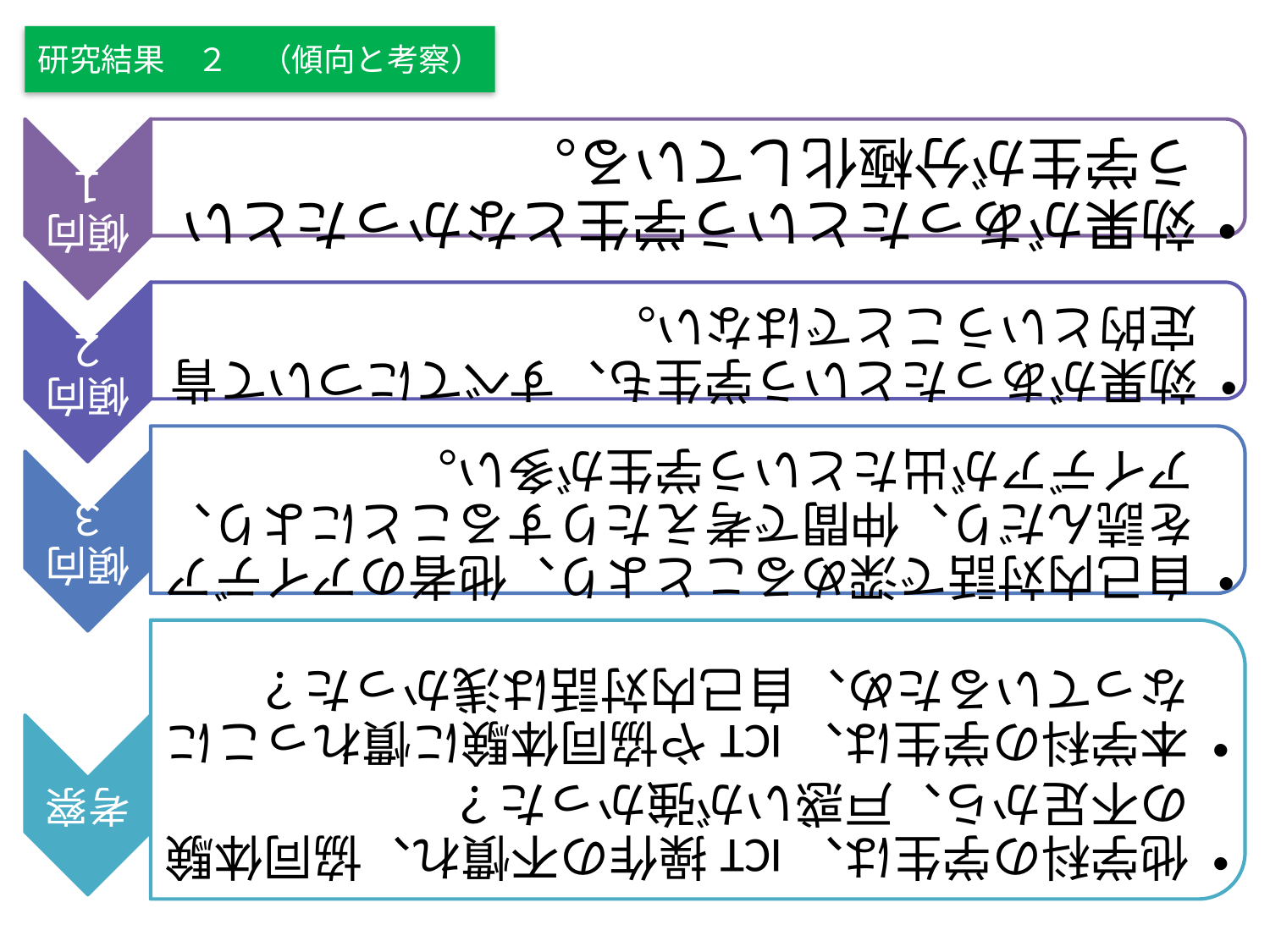

研究結果　２　（傾向と考察）
傾向１
効果があったという学生となかったという学生が分極化している。
傾向２
効果があったという学生も、すべてについて肯定的ということではない。
傾向３
自己内対話で深めることより、他者のアイデアを読んだり、仲間で考えたりすることにより、アイデアが出たという学生が多い。
考察
他学科の学生は、ICT操作の不慣れ、協同体験の不足から、戸惑いが強かった？
本学科の学生は、ICTや協同体験に慣れっこになっているため、自己内対話は浅かった？